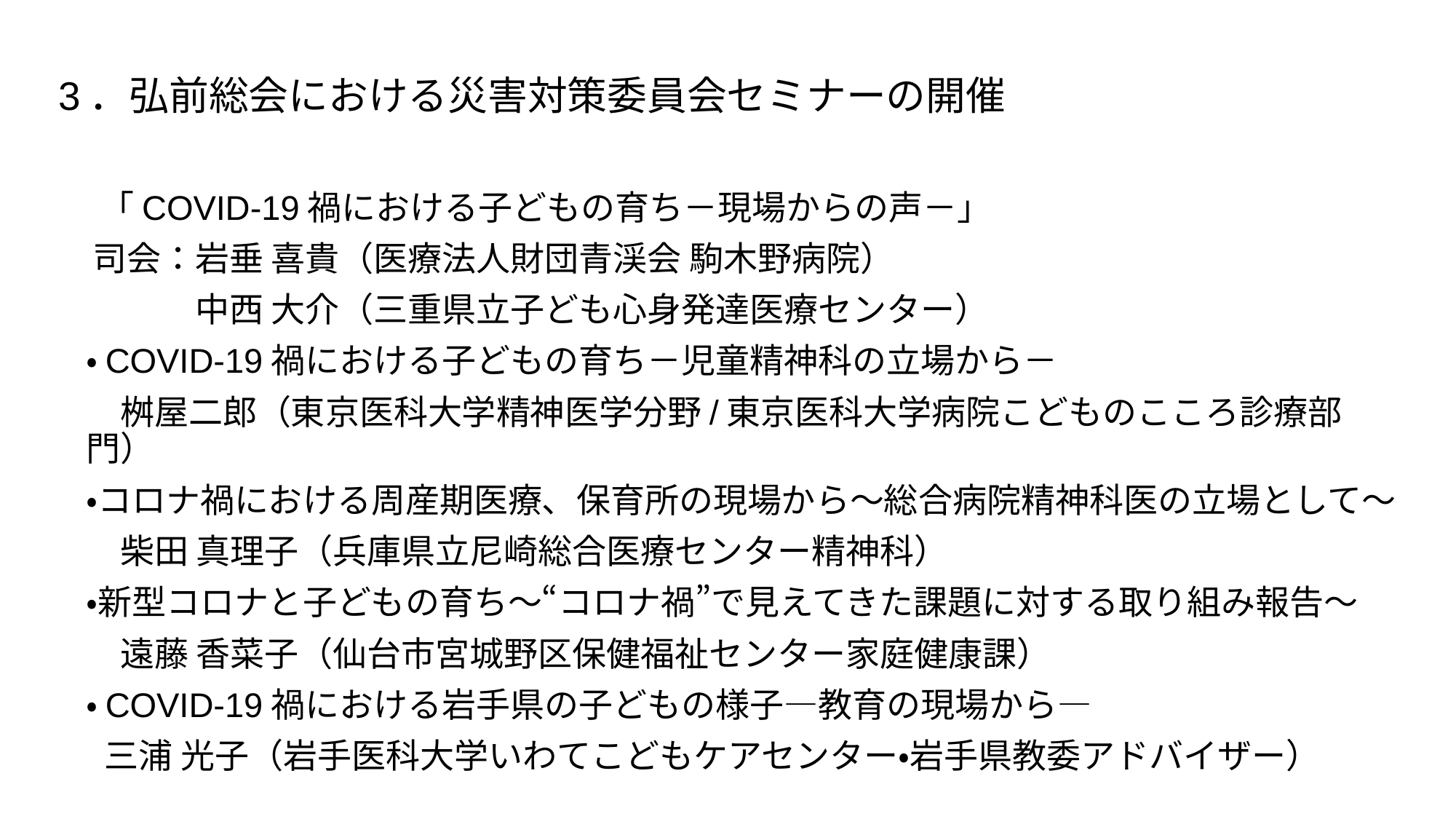

3．弘前総会における災害対策委員会セミナーの開催

　 「COVID-19禍における子どもの育ち－現場からの声－」
　司会：岩垂 喜貴（医療法人財団青渓会 駒木野病院）
　　　　中西 大介（三重県立子ども心身発達医療センター）
・COVID-19禍における子どもの育ち－児童精神科の立場から－
　桝屋二郎（東京医科大学精神医学分野/東京医科大学病院こどものこころ診療部門）
・コロナ禍における周産期医療、保育所の現場から〜総合病院精神科医の立場として〜
　柴田 真理子（兵庫県立尼崎総合医療センター精神科）
・新型コロナと子どもの育ち～“コロナ禍”で見えてきた課題に対する取り組み報告～
　遠藤 香菜子（仙台市宮城野区保健福祉センター家庭健康課）
・COVID-19禍における岩手県の子どもの様子―教育の現場から―
　 三浦 光子（岩手医科大学いわてこどもケアセンター・岩手県教委アドバイザー）